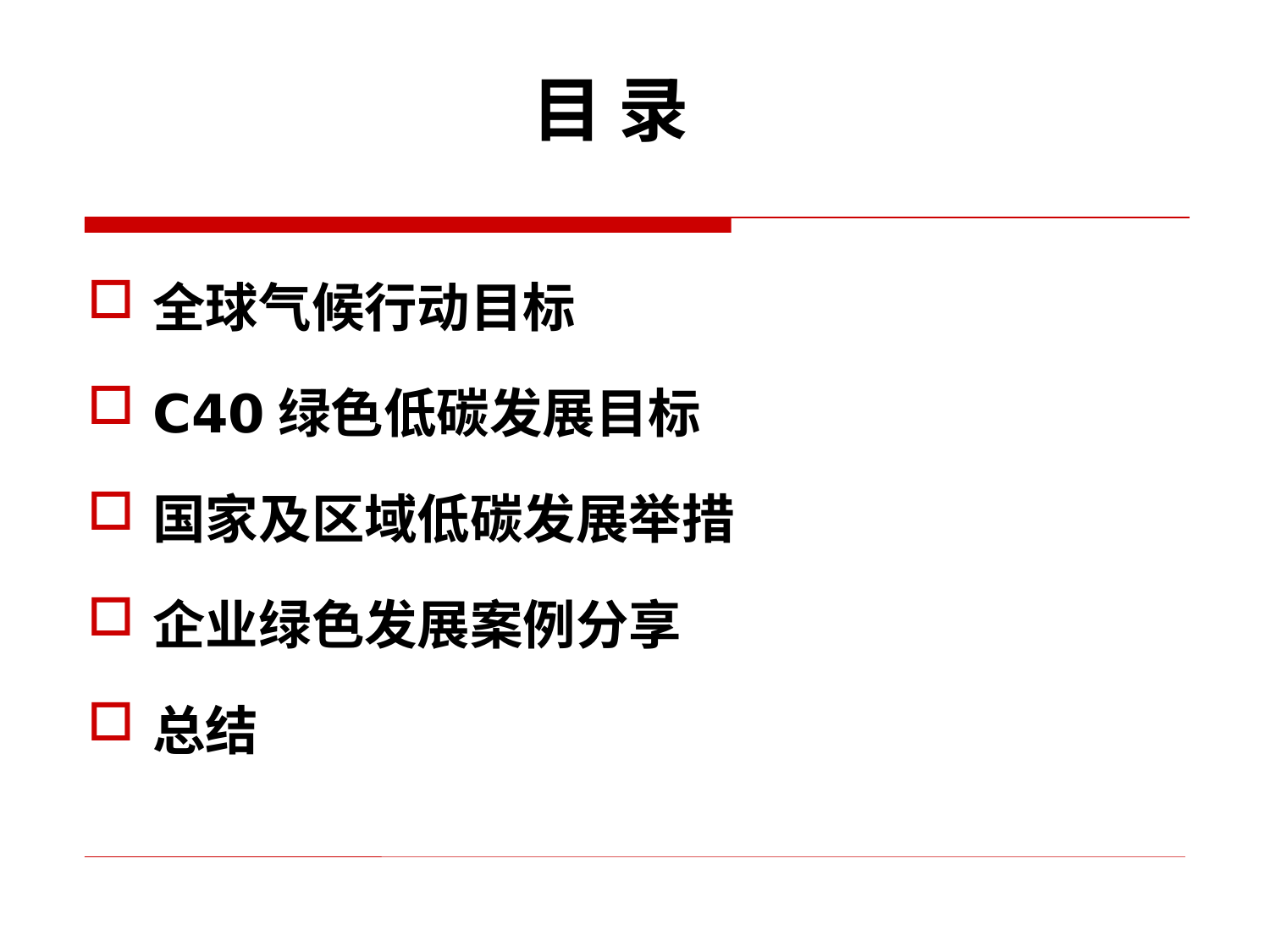

# 目 录
全球气候行动目标
C40绿色低碳发展目标
国家及区域低碳发展举措
企业绿色发展案例分享
总结